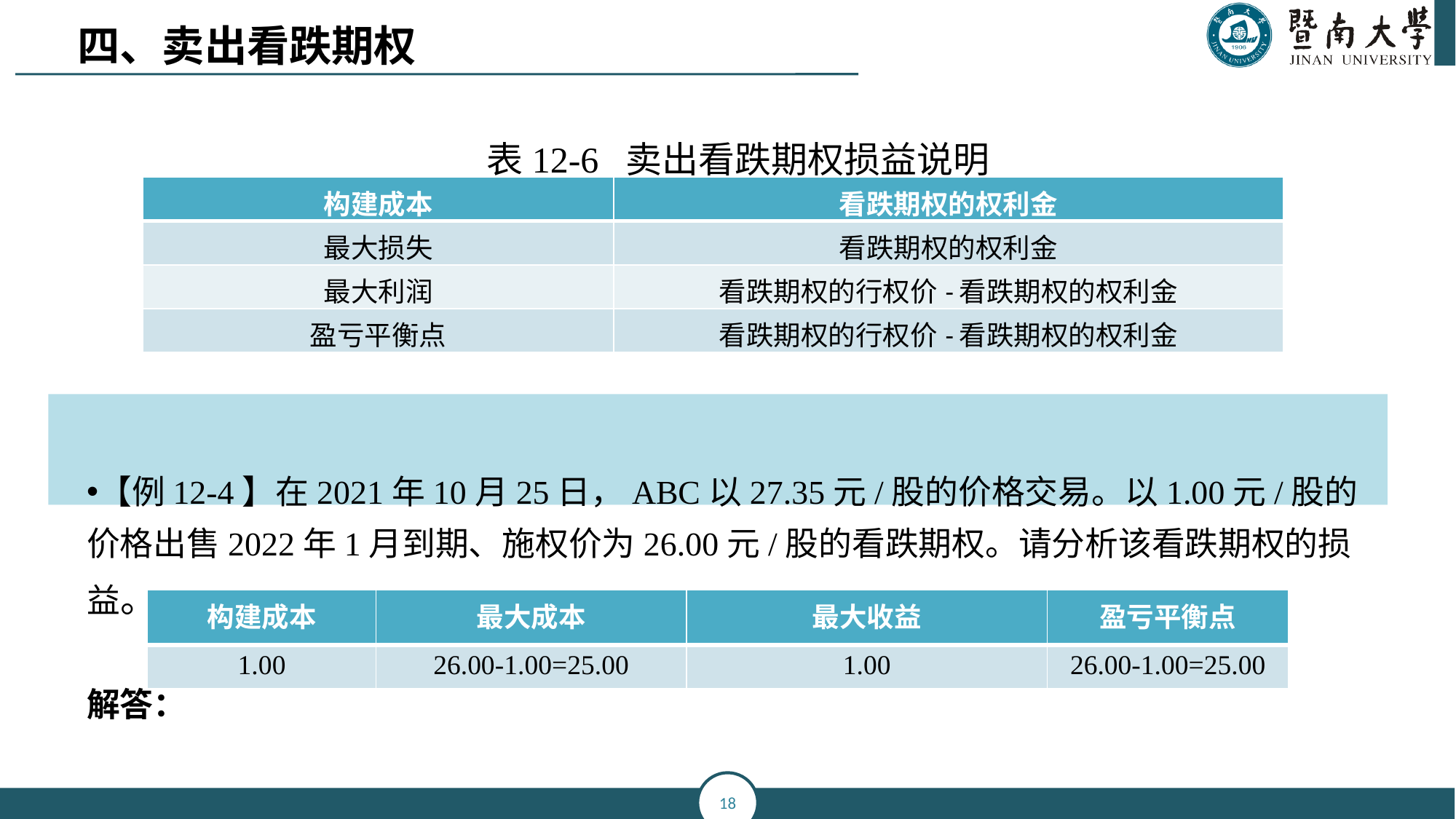

四、卖出看跌期权

表12-6  卖出看跌期权损益说明

【例12-4】在2021年10月25日，ABC以27.35元/股的价格交易。以1.00元/股的价格出售2022年1月到期、施权价为26.00元/股的看跌期权。请分析该看跌期权的损益。

解答：

| 构建成本 | 看跌期权的权利金 |
| --- | --- |
| 最大损失 | 看跌期权的权利金 |
| 最大利润 | 看跌期权的行权价-看跌期权的权利金 |
| 盈亏平衡点 | 看跌期权的行权价-看跌期权的权利金 |

| 构建成本 | 最大成本 | 最大收益 | 盈亏平衡点 |
| --- | --- | --- | --- |
| 1.00 | 26.00-1.00=25.00 | 1.00 | 26.00-1.00=25.00 |